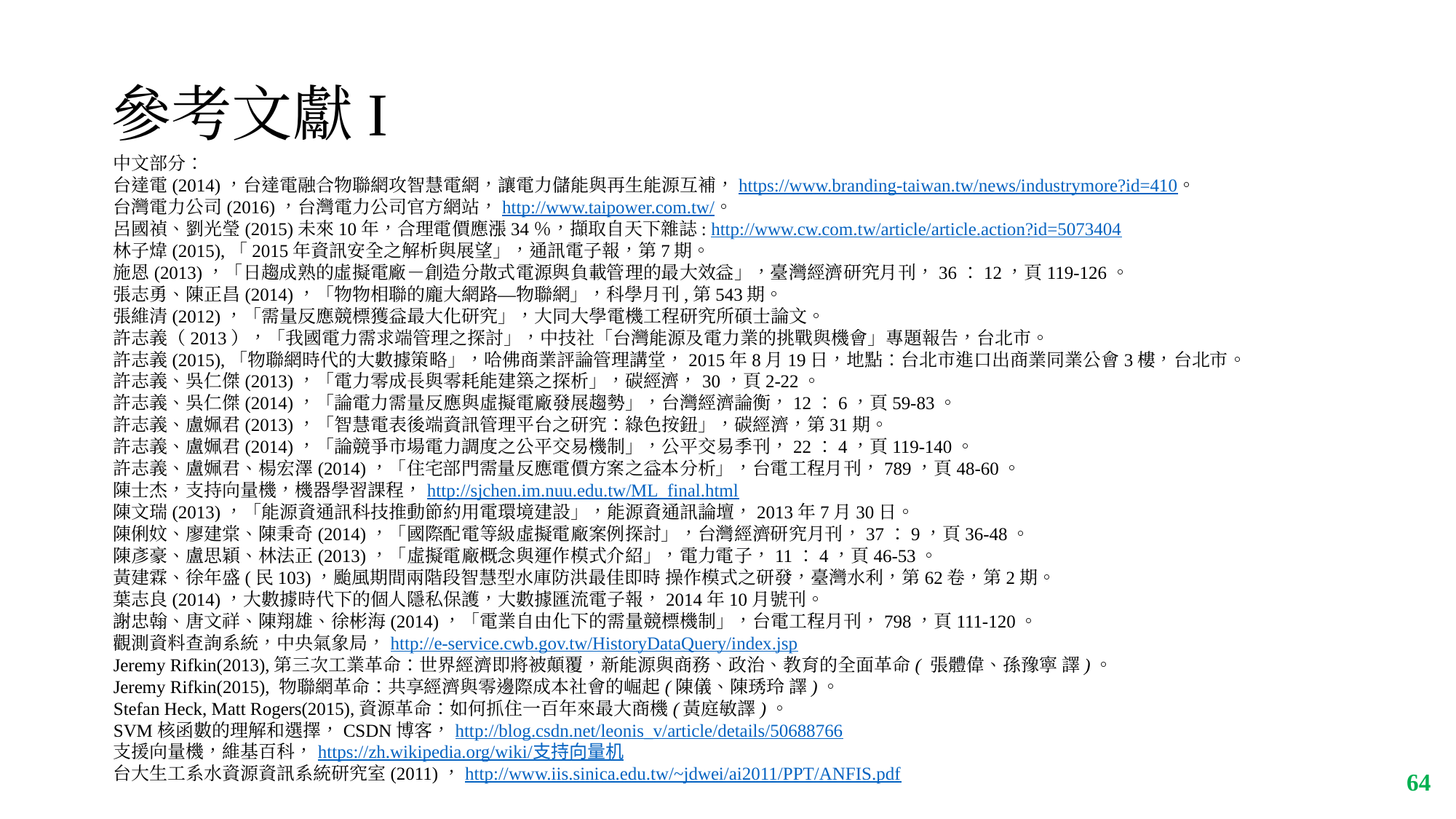

# 參考文獻I
中文部分：
台達電(2014)，台達電融合物聯網攻智慧電網，讓電力儲能與再生能源互補，https://www.branding-taiwan.tw/news/industrymore?id=410。
台灣電力公司(2016)，台灣電力公司官方網站，http://www.taipower.com.tw/。
呂國禎、劉光瑩(2015)未來10年，合理電價應漲34％，擷取自天下雜誌: http://www.cw.com.tw/article/article.action?id=5073404
林子煒(2015),「2015年資訊安全之解析與展望」，通訊電子報，第7期。
施恩(2013)，「日趨成熟的虛擬電廠－創造分散式電源與負載管理的最大效益」，臺灣經濟研究月刊，36：12，頁119-126。
張志勇、陳正昌(2014)，「物物相聯的龐大網路—物聯網」，科學月刊,第543期。
張維清(2012)，「需量反應競標獲益最大化研究」，大同大學電機工程研究所碩士論文。
許志義（2013），「我國電力需求端管理之探討」，中技社「台灣能源及電力業的挑戰與機會」專題報告，台北市。
許志義(2015),「物聯網時代的大數據策略」，哈佛商業評論管理講堂，2015年8月19日，地點：台北市進口出商業同業公會3樓，台北市。
許志義、吳仁傑(2013)，「電力零成長與零耗能建築之探析」，碳經濟，30，頁2-22。
許志義、吳仁傑(2014)，「論電力需量反應與虛擬電廠發展趨勢」，台灣經濟論衡，12：6，頁59-83。
許志義、盧姵君(2013)，「智慧電表後端資訊管理平台之研究：綠色按鈕」，碳經濟，第31期。
許志義、盧姵君(2014)，「論競爭市場電力調度之公平交易機制」，公平交易季刊，22：4，頁119-140。
許志義、盧姵君、楊宏澤(2014)，「住宅部門需量反應電價方案之益本分析」，台電工程月刊，789，頁48-60。
陳士杰，支持向量機，機器學習課程，http://sjchen.im.nuu.edu.tw/ML_final.html
陳文瑞(2013)，「能源資通訊科技推動節約用電環境建設」，能源資通訊論壇，2013年7月30日。
陳俐妏、廖建棠、陳秉奇(2014)，「國際配電等級虛擬電廠案例探討」，台灣經濟研究月刊，37：9，頁36-48。
陳彥豪、盧思穎、林法正(2013)，「虛擬電廠概念與運作模式介紹」，電力電子，11：4，頁46-53。
黃建霖、徐年盛(民103)，颱風期間兩階段智慧型水庫防洪最佳即時 操作模式之研發，臺灣水利，第62卷，第2期。
葉志良(2014)，大數據時代下的個人隱私保護，大數據匯流電子報，2014年10月號刊。
謝忠翰、唐文祥、陳翔雄、徐彬海(2014)，「電業自由化下的需量競標機制」，台電工程月刊，798，頁111-120。
觀測資料查詢系統，中央氣象局，http://e-service.cwb.gov.tw/HistoryDataQuery/index.jsp
Jeremy Rifkin(2013),第三次工業革命：世界經濟即將被顛覆，新能源與商務、政治、教育的全面革命( 張體偉、孫豫寧 譯)。
Jeremy Rifkin(2015), 物聯網革命：共享經濟與零邊際成本社會的崛起(陳儀、陳琇玲 譯)。
Stefan Heck, Matt Rogers(2015),資源革命：如何抓住一百年來最大商機(黃庭敏譯)。
SVM核函數的理解和選擇，CSDN博客，http://blog.csdn.net/leonis_v/article/details/50688766
支援向量機，維基百科，https://zh.wikipedia.org/wiki/支持向量机
台大生工系水資源資訊系統研究室(2011)，http://www.iis.sinica.edu.tw/~jdwei/ai2011/PPT/ANFIS.pdf

64